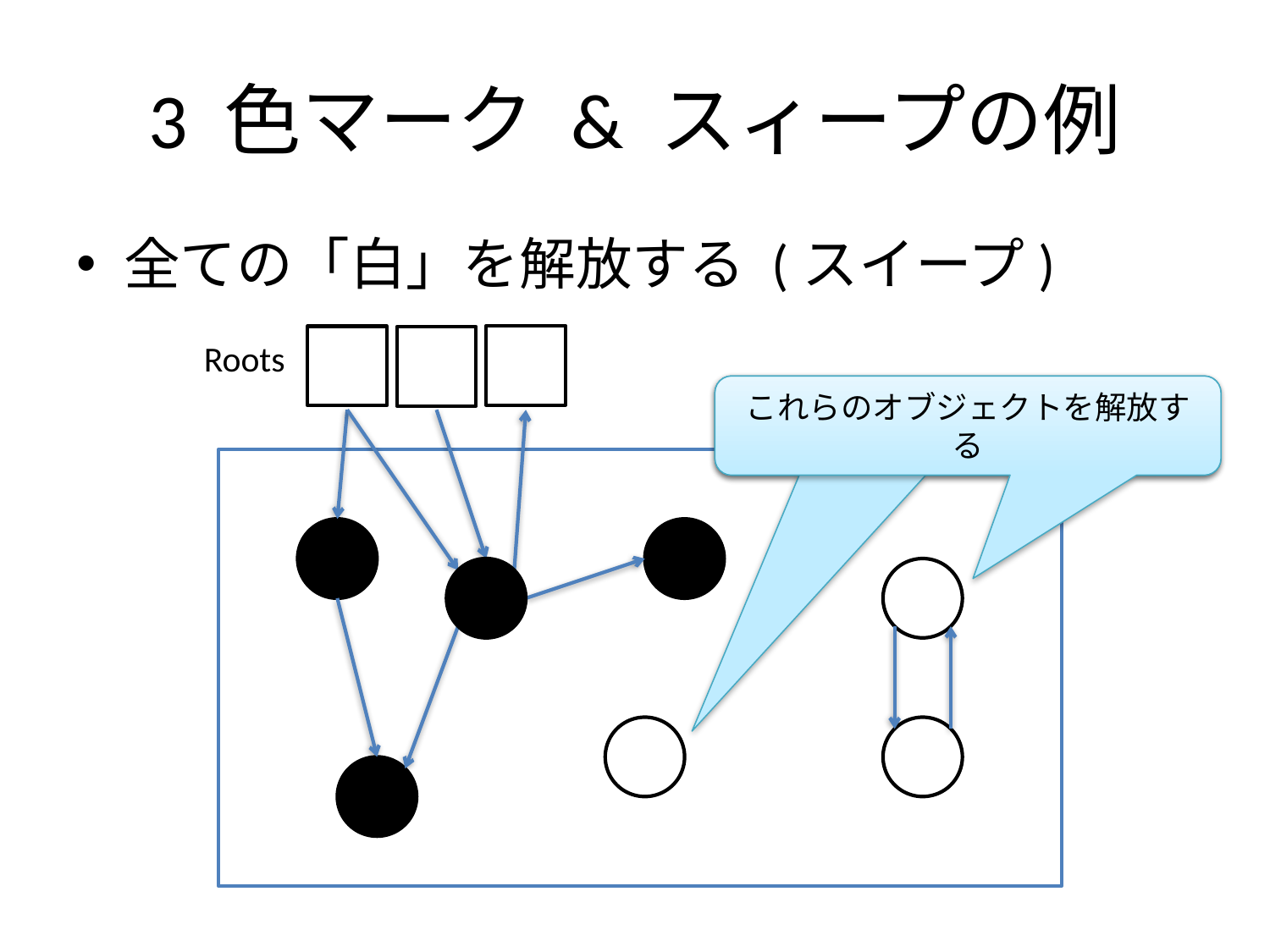

# 3 色マーク & スィープの例
全ての「白」を解放する (スイープ)

Roots
フラグが付かなかったものを解放
これらのオブジェクトを解放する